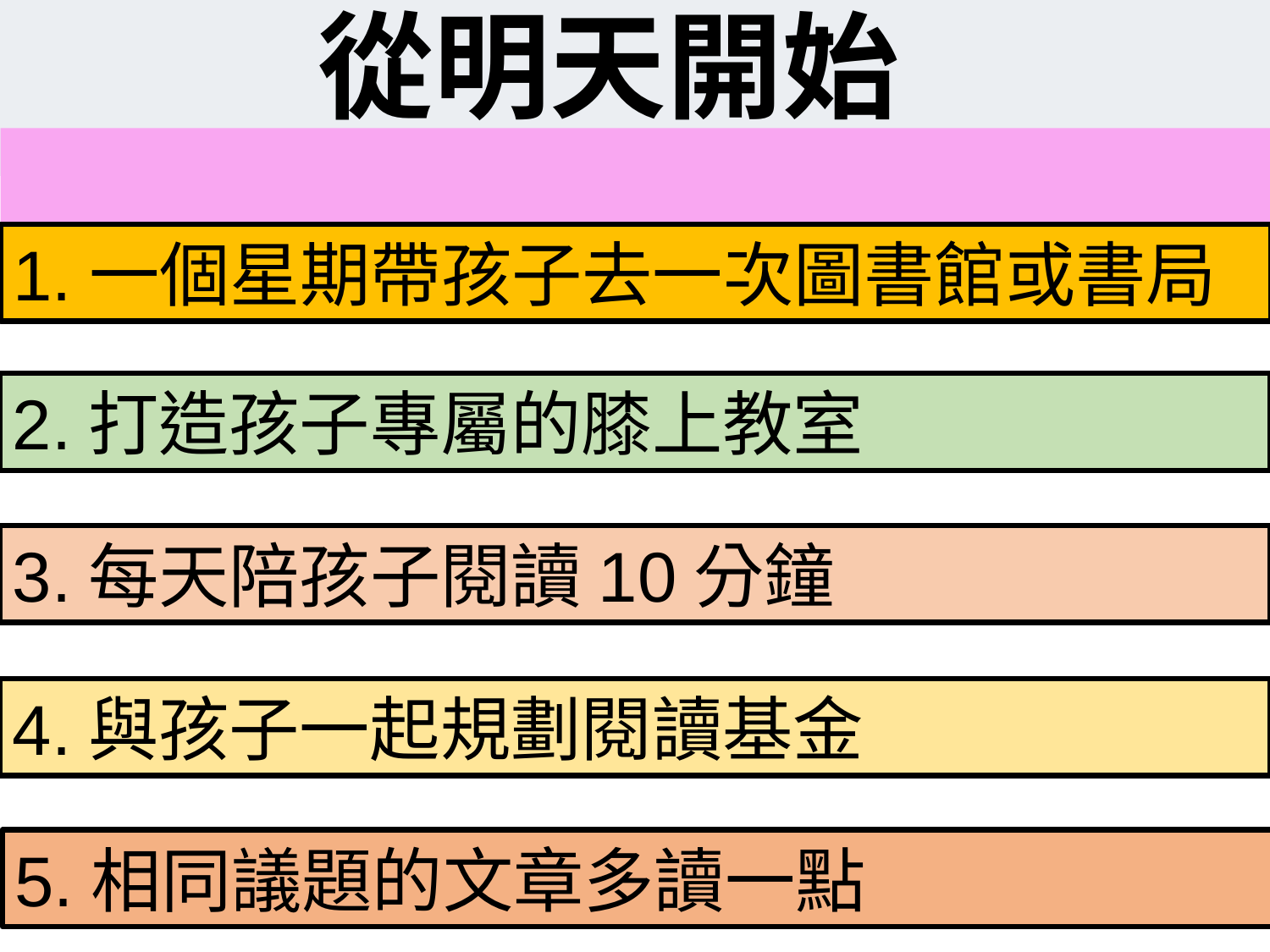

從明天開始

1.一個星期帶孩子去一次圖書館或書局
2.打造孩子專屬的膝上教室
3.每天陪孩子閱讀10分鐘
4.與孩子一起規劃閱讀基金
5.相同議題的文章多讀一點